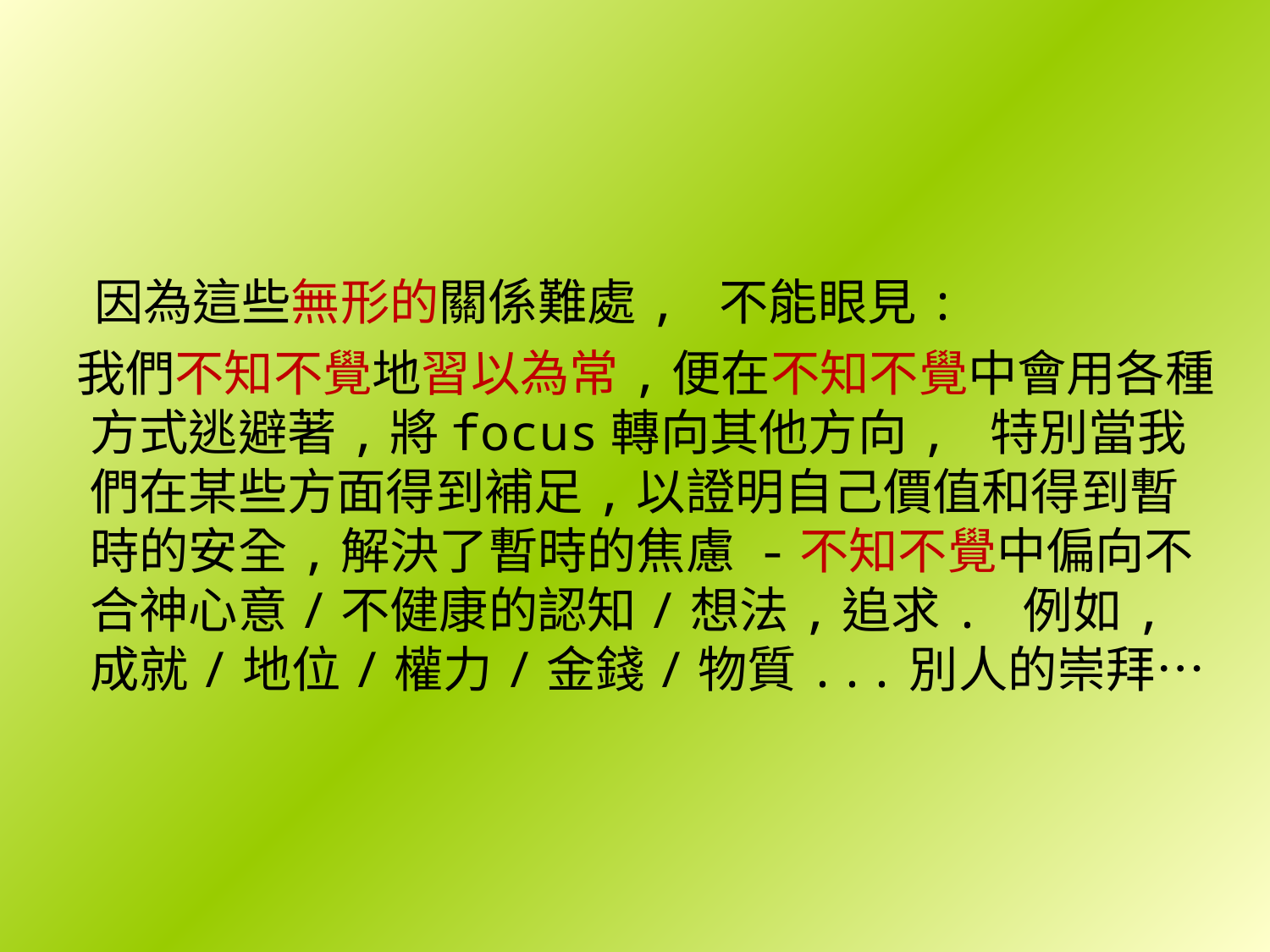

因為這些無形的關係難處, 不能眼見:
  我們不知不覺地習以為常,便在不知不覺中會用各種方式逃避著,將focus轉向其他方向, 特別當我們在某些方面得到補足,以證明自己價值和得到暫時的安全,解決了暫時的焦慮 -不知不覺中偏向不合神心意/不健康的認知/想法,追求. 例如,成就/地位/權力/金錢/物質...別人的崇拜…